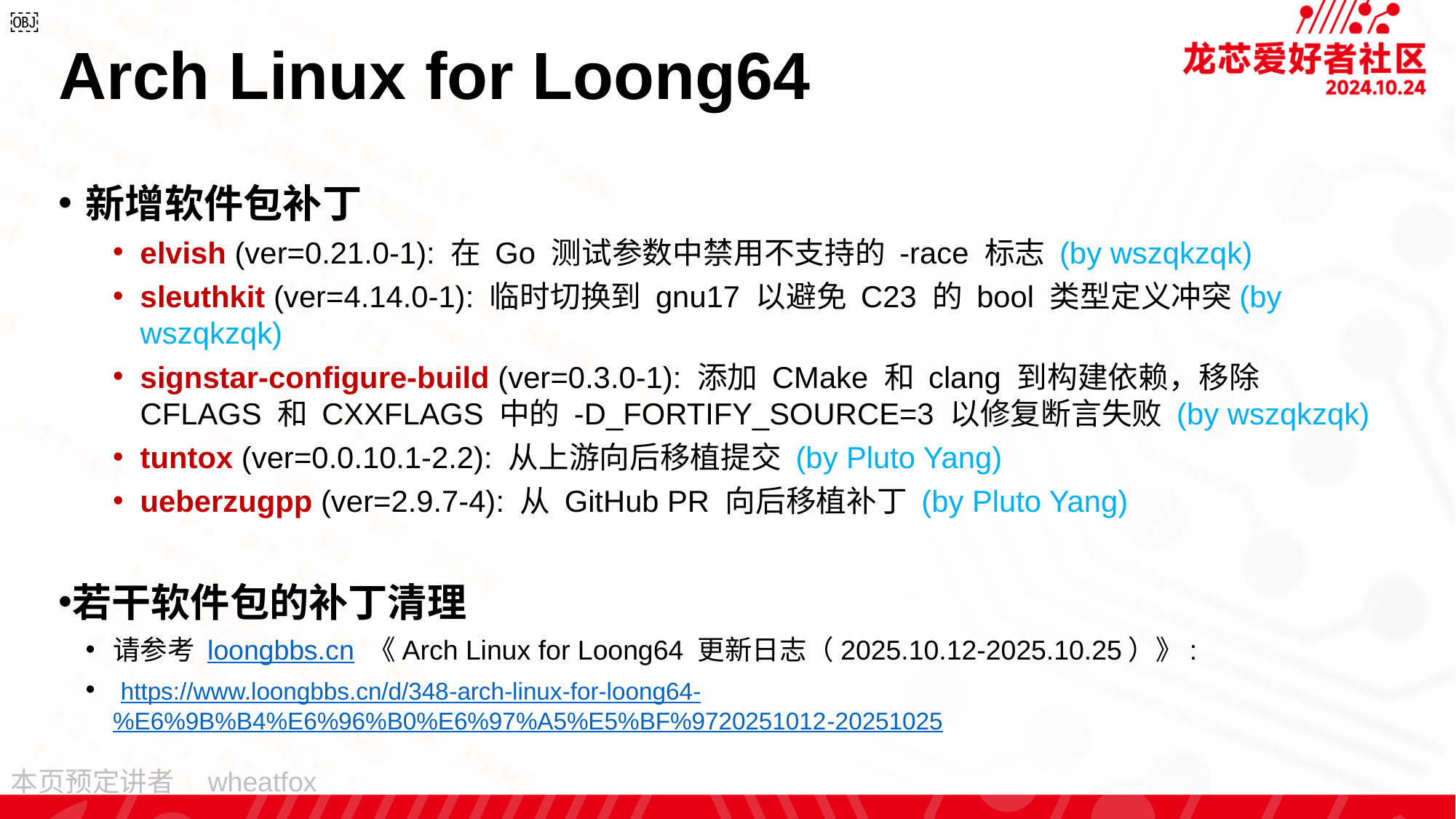

￼
# Arch Linux for Loong64
新增软件包补丁
elvish (ver=0.21.0-1): 在 Go 测试参数中禁用不支持的 -race 标志 (by wszqkzqk)
sleuthkit (ver=4.14.0-1): 临时切换到 gnu17 以避免 C23 的 bool 类型定义冲突(by wszqkzqk)
signstar-configure-build (ver=0.3.0-1): 添加 CMake 和 clang 到构建依赖，移除 CFLAGS 和 CXXFLAGS 中的 -D_FORTIFY_SOURCE=3 以修复断言失败 (by wszqkzqk)
tuntox (ver=0.0.10.1-2.2): 从上游向后移植提交 (by Pluto Yang)
ueberzugpp (ver=2.9.7-4): 从 GitHub PR 向后移植补丁 (by Pluto Yang)

若干软件包的补丁清理
请参考 loongbbs.cn 《Arch Linux for Loong64 更新日志（2025.10.12-2025.10.25）》:
 https://www.loongbbs.cn/d/348-arch-linux-for-loong64-%E6%9B%B4%E6%96%B0%E6%97%A5%E5%BF%9720251012-20251025
wheatfox